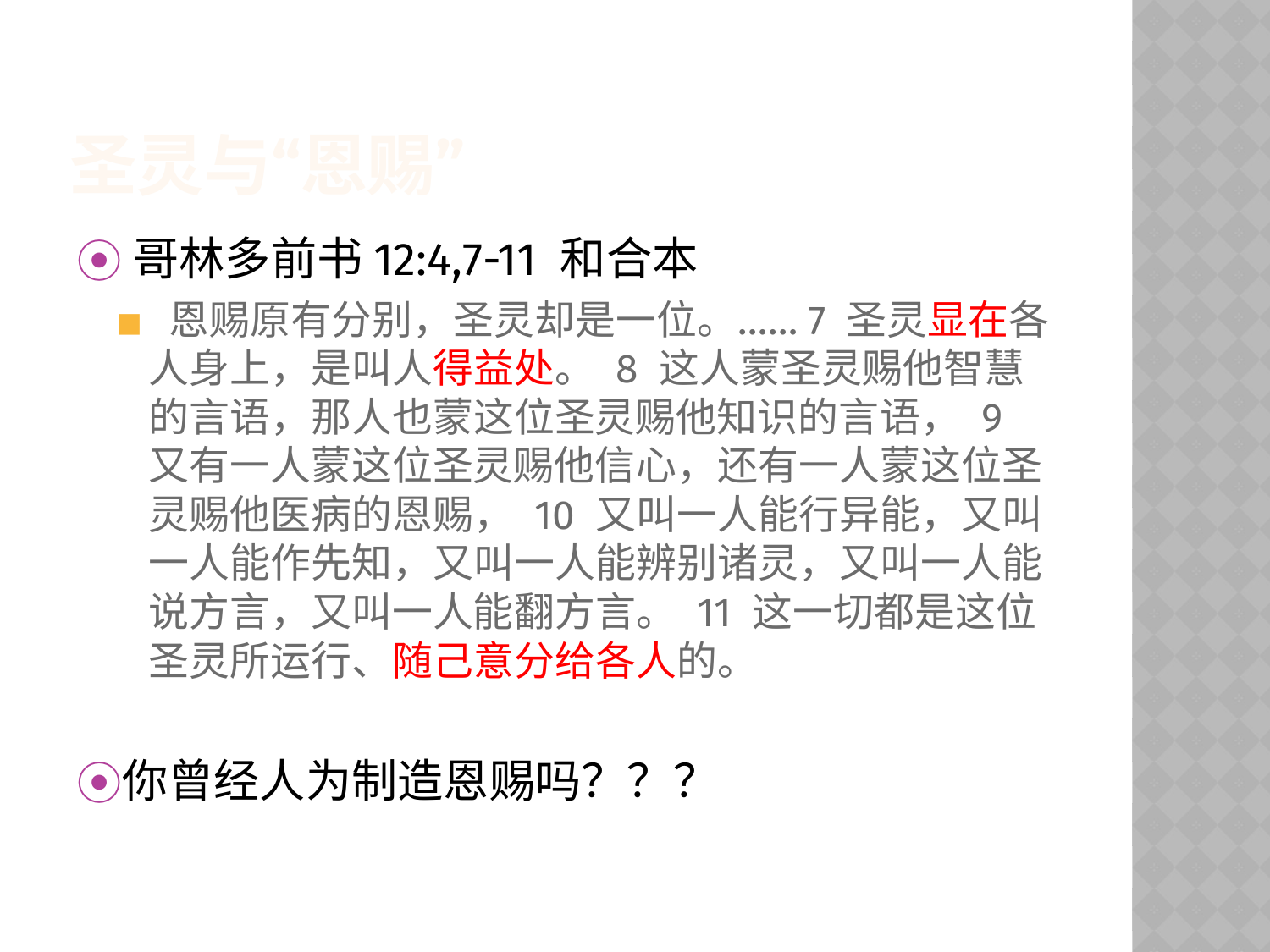

# 圣灵与“恩赐”
‪哥林多前书‬12:4,7-11 和合本
 恩赐原有分别，圣灵却是一位。……7 圣灵显在各人身上，是叫人得益处。 8 这人蒙圣灵赐他智慧的言语，那人也蒙这位圣灵赐他知识的言语， 9 又有一人蒙这位圣灵赐他信心，还有一人蒙这位圣灵赐他医病的恩赐， 10 又叫一人能行异能，又叫一人能作先知，又叫一人能辨别诸灵，又叫一人能说方言，又叫一人能翻方言。 11 这一切都是这位圣灵所运行、随己意分给各人的。

你曾经人为制造恩赐吗？？？